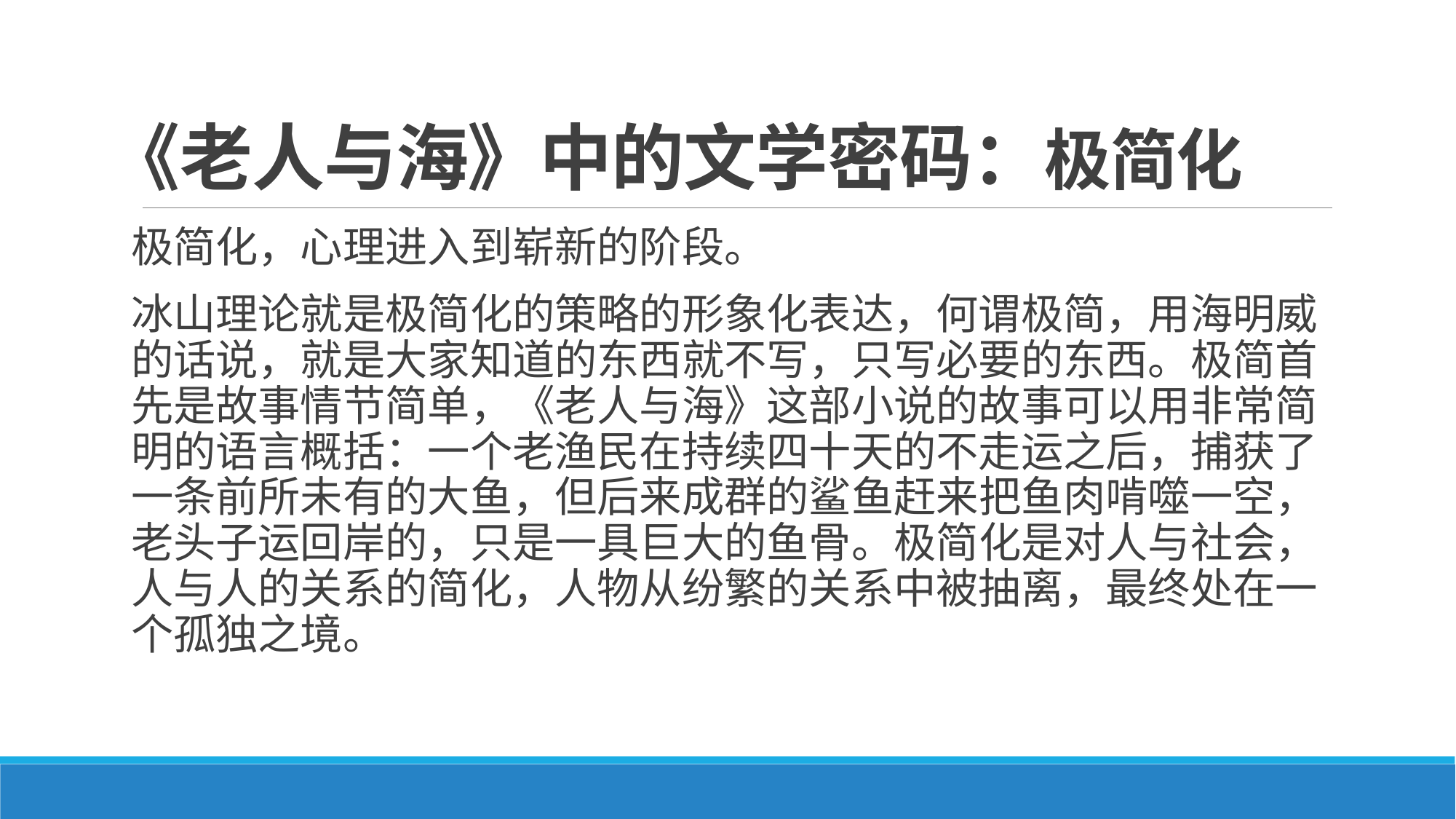

# 《老人与海》中的文学密码：极简化
极简化，心理进入到崭新的阶段。
冰山理论就是极简化的策略的形象化表达，何谓极简，用海明威的话说，就是大家知道的东西就不写，只写必要的东西。极简首先是故事情节简单，《老人与海》这部小说的故事可以用非常简明的语言概括：一个老渔民在持续四十天的不走运之后，捕获了一条前所未有的大鱼，但后来成群的鲨鱼赶来把鱼肉啃噬一空，老头子运回岸的，只是一具巨大的鱼骨。极简化是对人与社会，人与人的关系的简化，人物从纷繁的关系中被抽离，最终处在一个孤独之境。